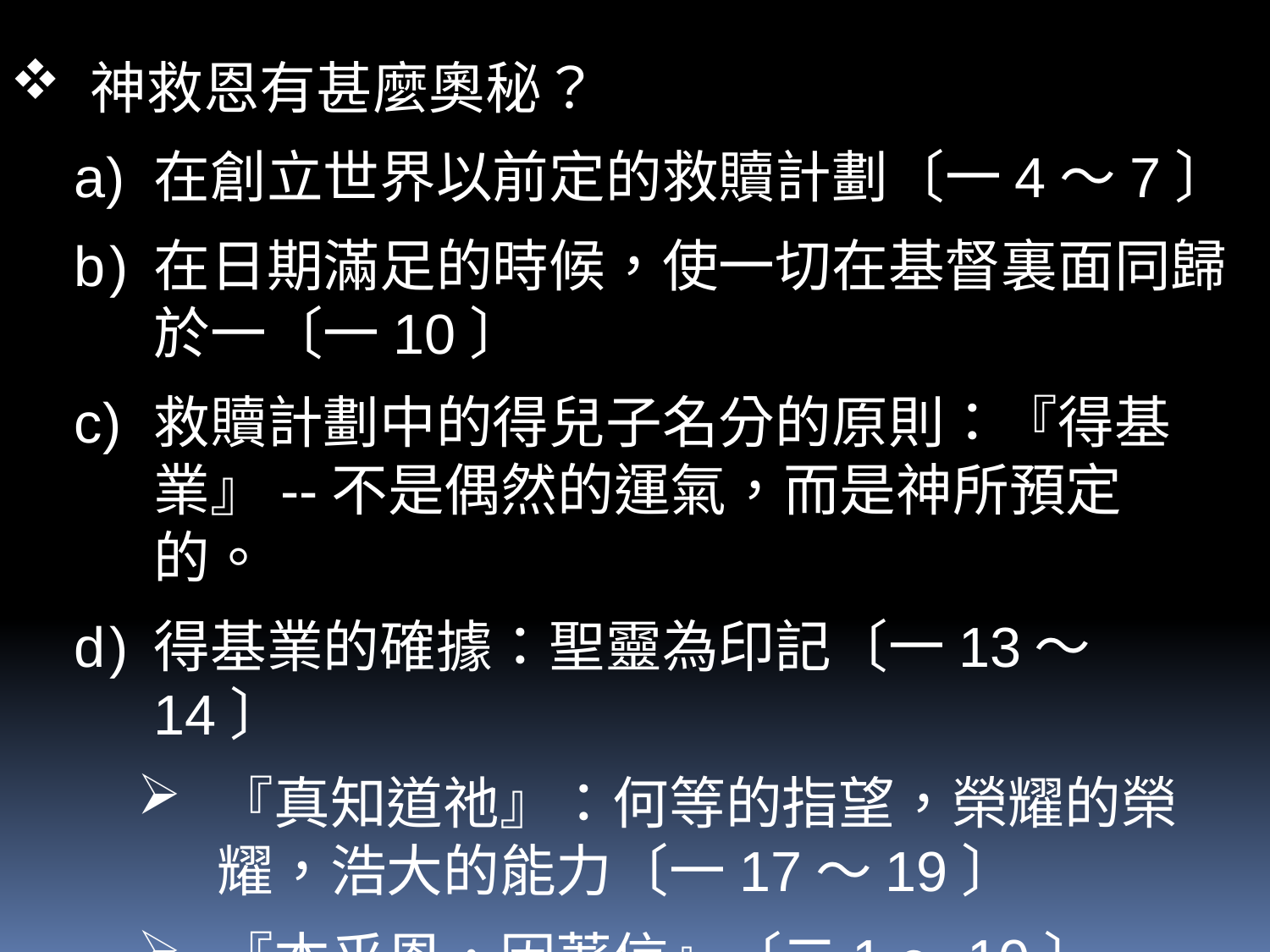

神救恩有甚麼奧秘？
在創立世界以前定的救贖計劃〔一4～7〕
在日期滿足的時候，使一切在基督裏面同歸於一〔一10〕
救贖計劃中的得兒子名分的原則：『得基業』--不是偶然的運氣，而是神所預定的。
得基業的確據：聖靈為印記〔一13～14〕
『真知道祂』：何等的指望，榮耀的榮耀，浩大的能力〔一17～19〕
『本乎恩，因著信』〔二1～10〕